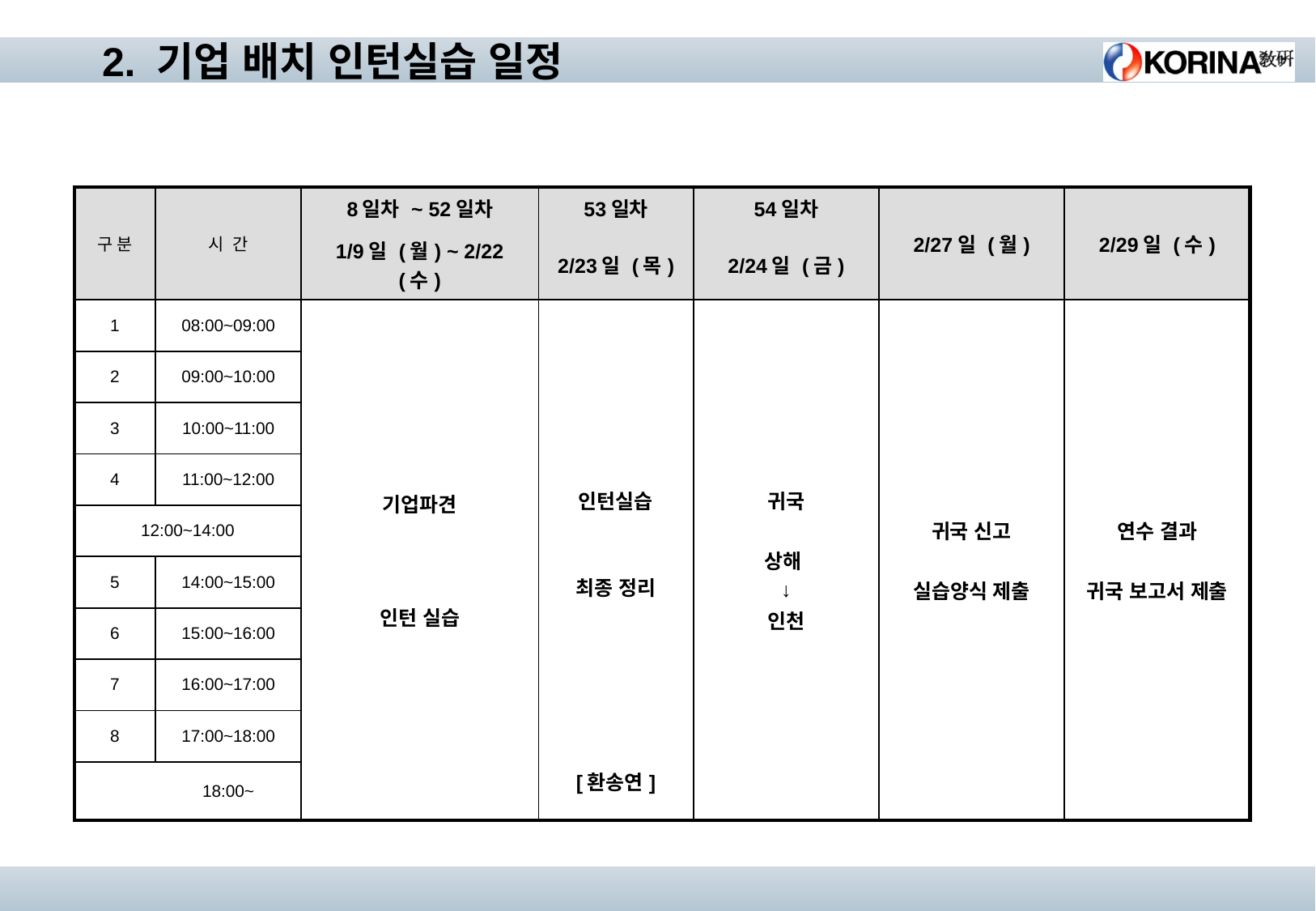

2. 기업 배치 인턴실습 일정
| 구 분 | 시 간 | 8일차 ~ 52일차 | 53일차 | 54일차 | 2/27일 (월) | 2/29일 (수) |
| --- | --- | --- | --- | --- | --- | --- |
|  |  | 1/9일 (월) ~ 2/22 (수) | 2/23일 (목) | 2/24일 (금) |  |  |
| 1 | 08:00~09:00 | 기업파견 인턴 실습 | 인턴실습 최종 정리 [환송연] | 귀국 상해 ↓ 인천 | 귀국 신고 실습양식 제출 | 연수 결과 귀국 보고서 제출 |
| 2 | 09:00~10:00 |  |  |  |  |  |
| 3 | 10:00~11:00 |  |  |  |  |  |
| 4 | 11:00~12:00 |  |  |  |  |  |
| 12:00~14:00 |  |  |  |  |  |  |
| 5 | 14:00~15:00 |  |  |  |  |  |
| 6 | 15:00~16:00 |  |  |  |  |  |
| 7 | 16:00~17:00 |  |  |  |  |  |
| 8 | 17:00~18:00 |  |  |  |  |  |
|  | 18:00~ |  |  |  |  |  |